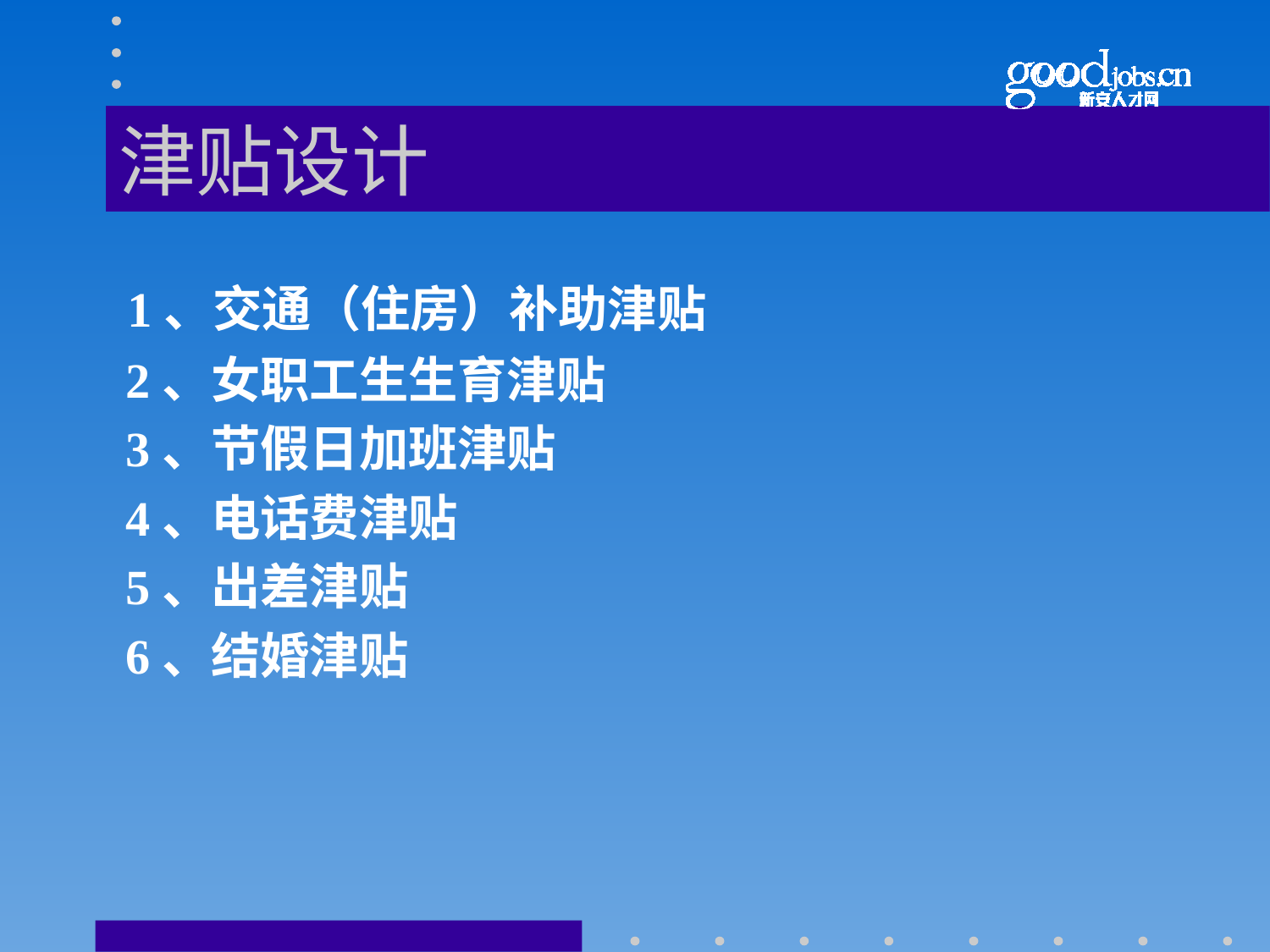

# 津贴设计
    1、交通（住房）补助津贴
    2、女职工生生育津贴
    3、节假日加班津贴
    4、电话费津贴
    5、出差津贴
    6、结婚津贴